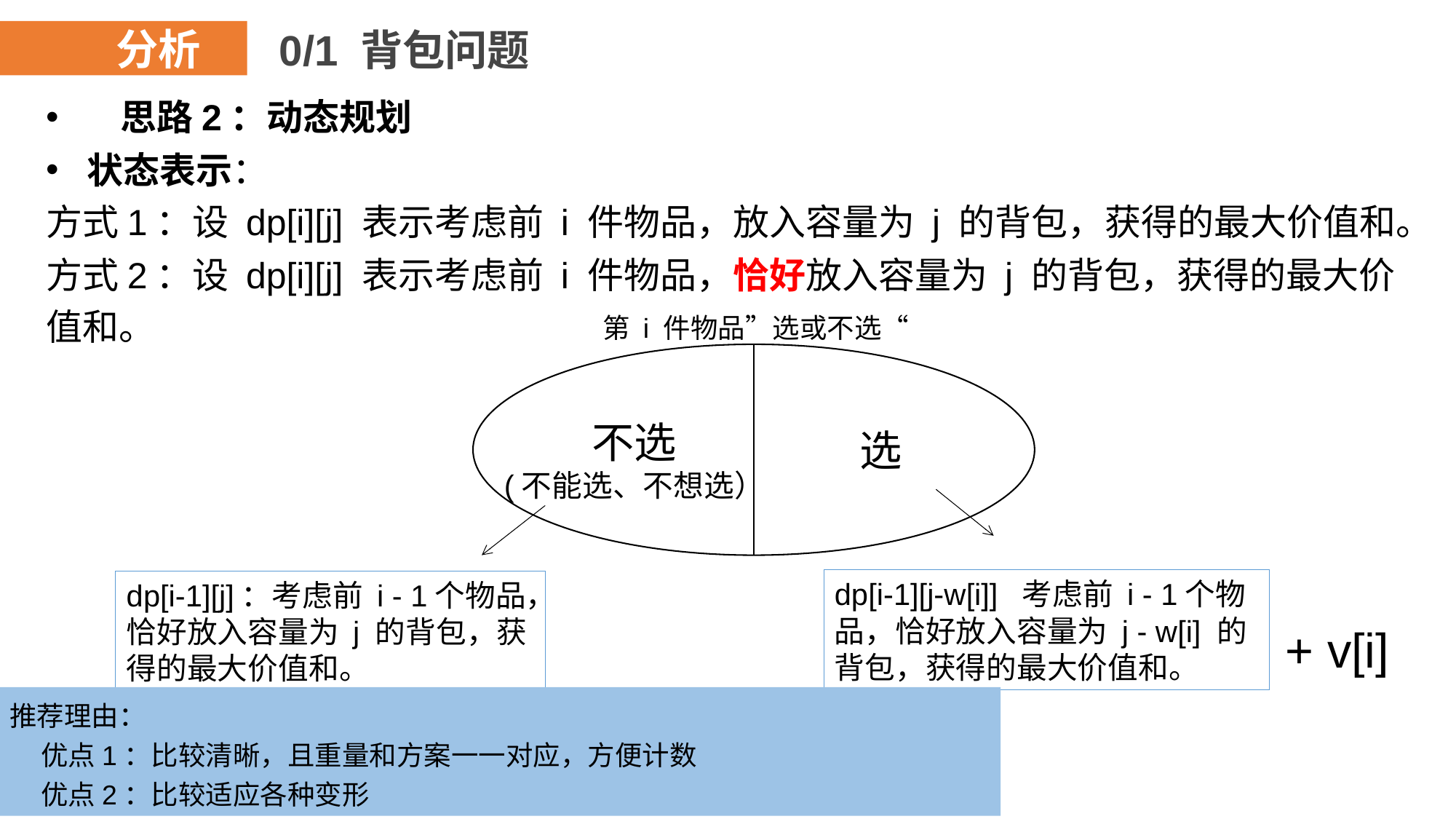

分析
0/1 背包问题

   思路2：动态规划
状态表示：
方式1：设 dp[i][j] 表示考虑前 i 件物品，放入容量为 j 的背包，获得的最大价值和。
方式2：设 dp[i][j] 表示考虑前 i 件物品，恰好放入容量为 j 的背包，获得的最大价值和。

第 i 件物品”选或不选“

不选
(不能选、不想选）
选
dp[i-1][j-w[i]]  考虑前 i - 1个物品，恰好放入容量为 j - w[i] 的背包，获得的最大价值和。
dp[i-1][j]：考虑前 i - 1个物品，恰好放入容量为 j 的背包，获得的最大价值和。
+ v[i]
推荐理由：
    优点1：比较清晰，且重量和方案一一对应，方便计数
    优点2：比较适应各种变形